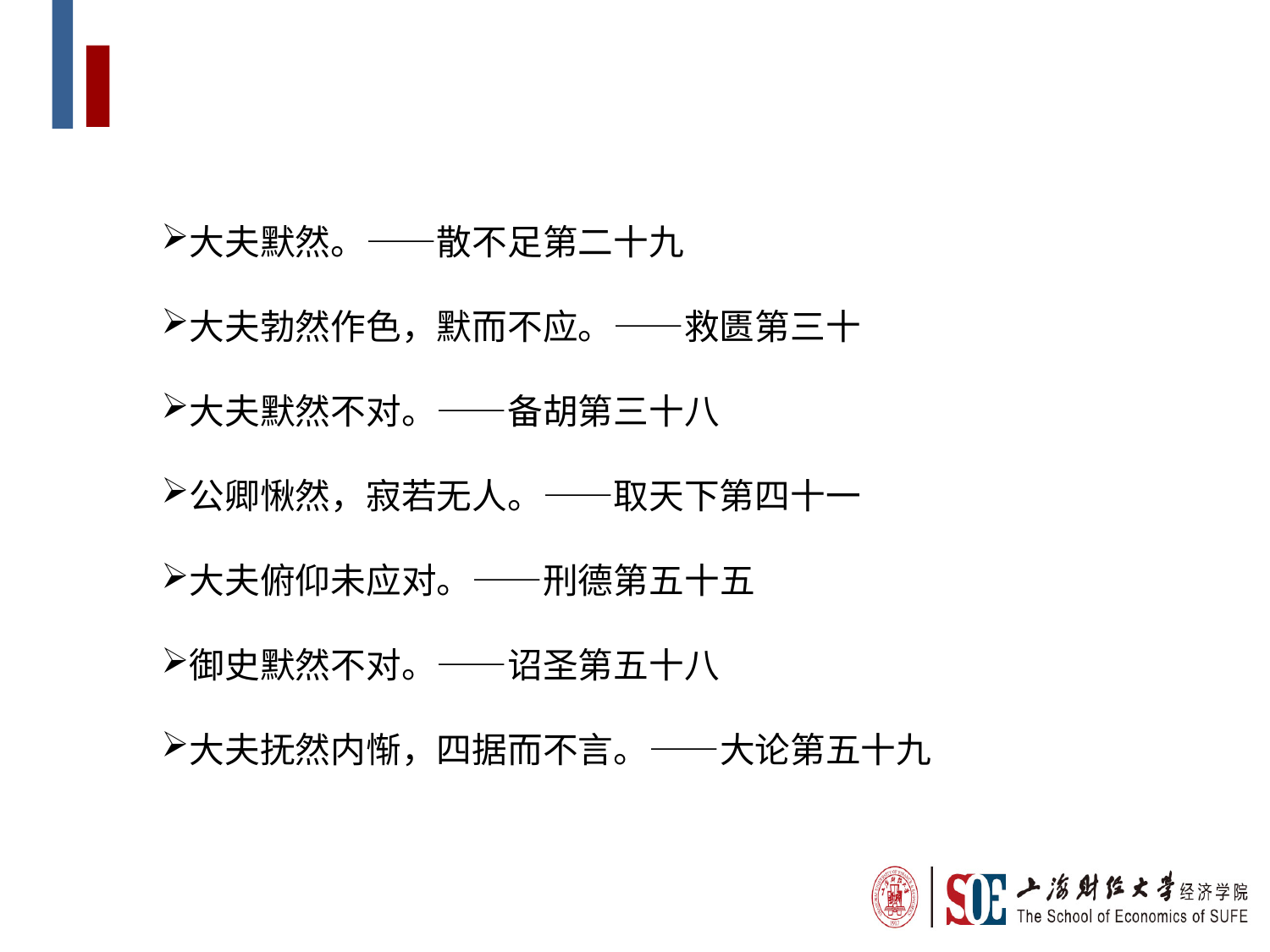

大夫默然。——散不足第二十九
大夫勃然作色，默而不应。——救匮第三十
大夫默然不对。——备胡第三十八
公卿愀然，寂若无人。——取天下第四十一
大夫俯仰未应对。——刑德第五十五
御史默然不对。——诏圣第五十八
大夫抚然内惭，四据而不言。——大论第五十九